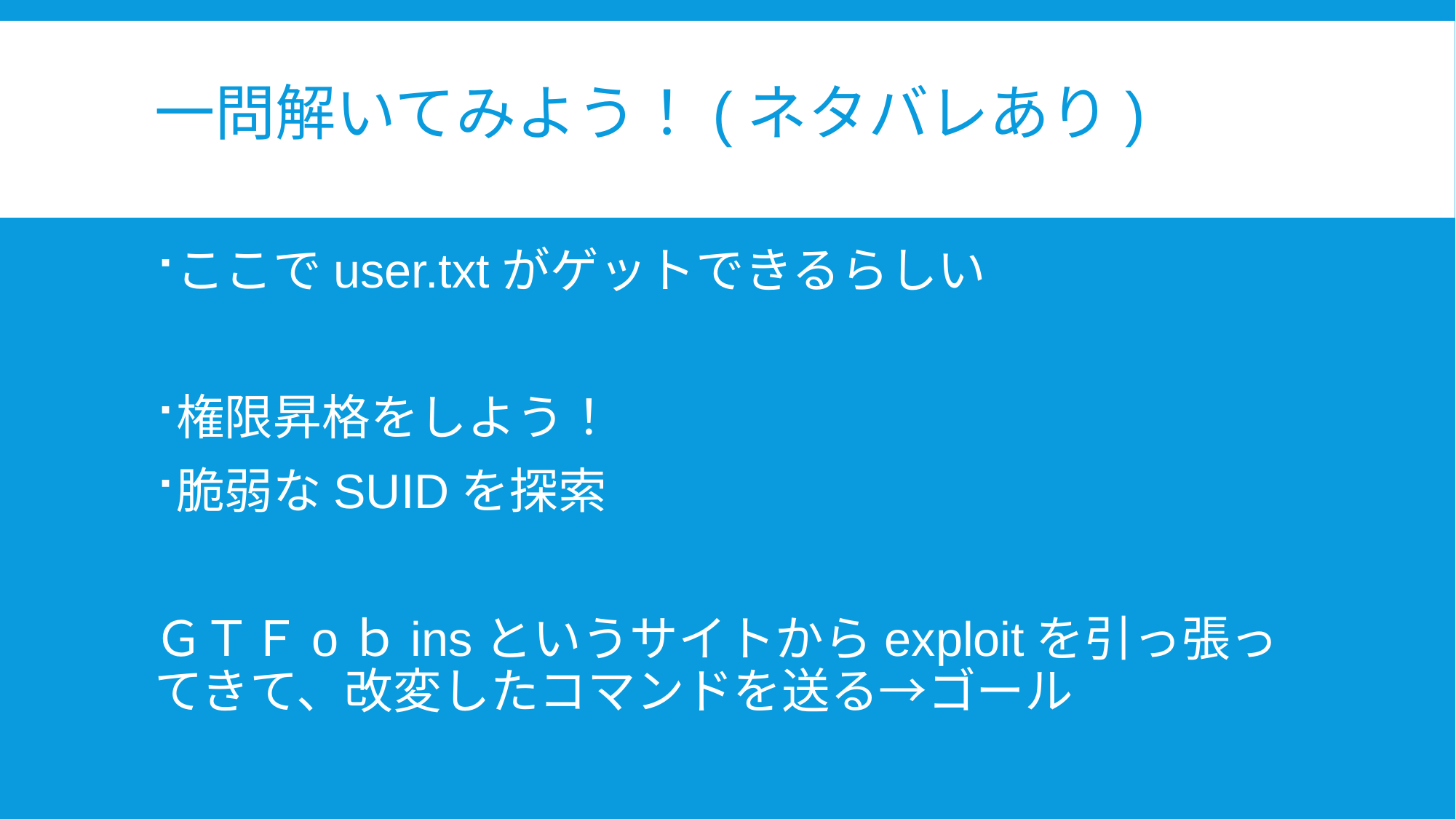

# 一問解いてみよう！(ネタバレあり)
ここでuser.txtがゲットできるらしい

権限昇格をしよう！
脆弱なSUIDを探索

ＧＴＦoｂinsというサイトからexploitを引っ張ってきて、改変したコマンドを送る→ゴール